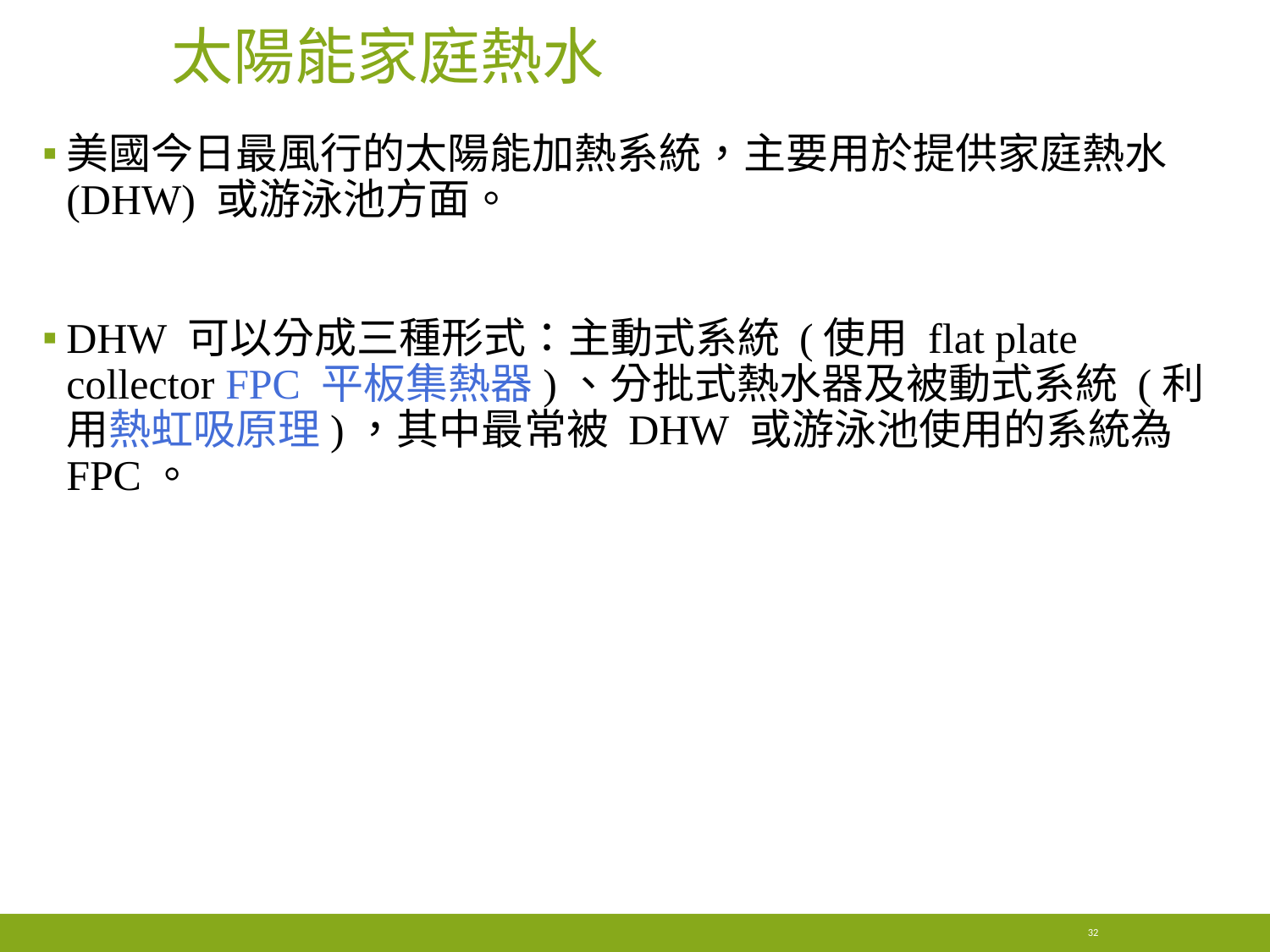

# 太陽能家庭熱水
美國今日最風行的太陽能加熱系統，主要用於提供家庭熱水 (DHW) 或游泳池方面。

DHW 可以分成三種形式：主動式系統 (使用 flat plate collector FPC 平板集熱器)、分批式熱水器及被動式系統 (利用熱虹吸原理)，其中最常被 DHW 或游泳池使用的系統為 FPC。
32